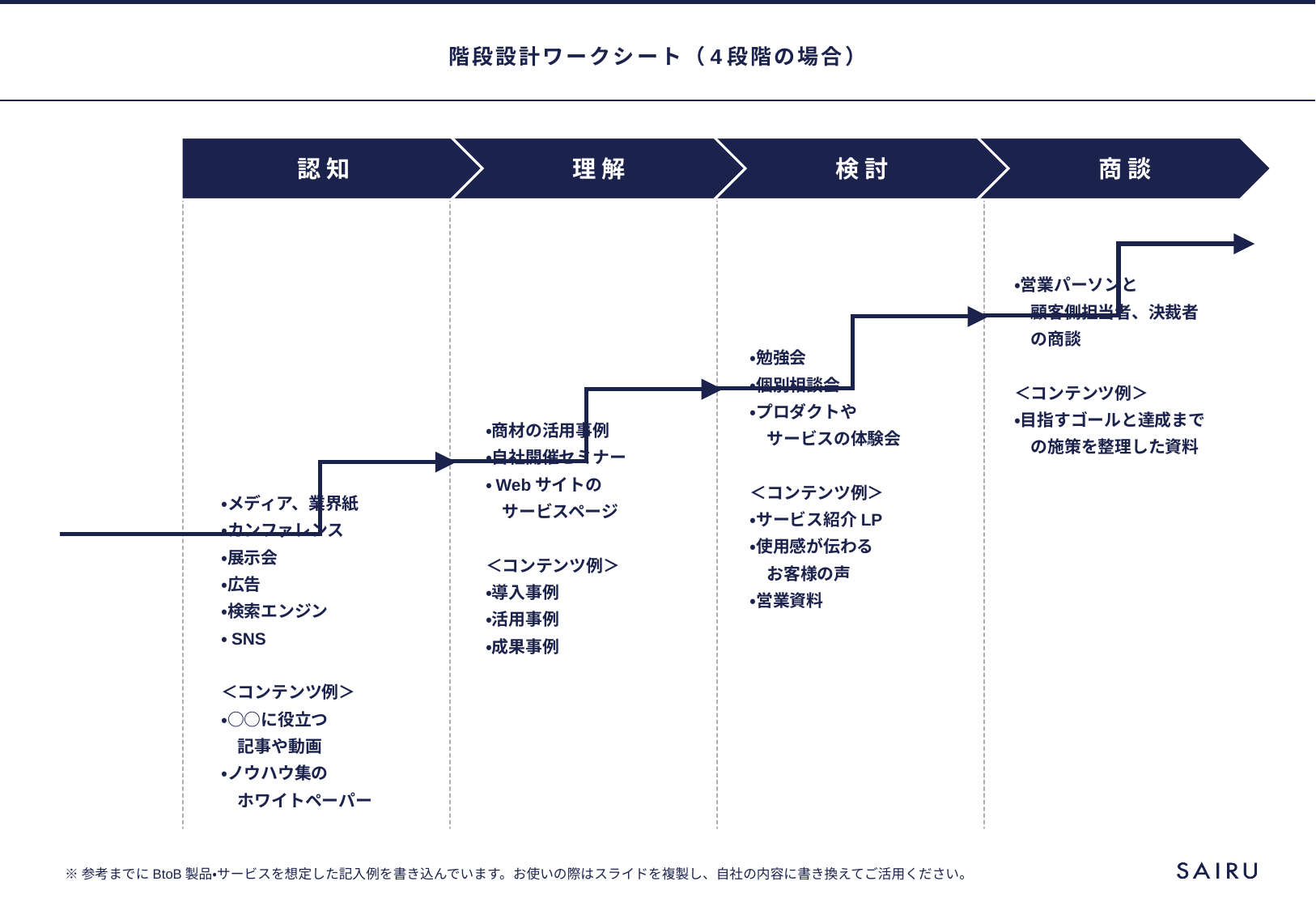

# 階段設計ワークシート（4段階の場合）
認知
理解
検討
商談
・営業パーソンと
　顧客側担当者、決裁者
　の商談

＜コンテンツ例＞
・目指すゴールと達成まで
　の施策を整理した資料

・勉強会
・個別相談会
・プロダクトや
　サービスの体験会

＜コンテンツ例＞
・サービス紹介LP
・使用感が伝わる
　お客様の声
・営業資料
・商材の活用事例
・自社開催セミナー
・Webサイトの
　サービスページ

＜コンテンツ例＞
・導入事例
・活用事例
・成果事例
・メディア、業界紙
・カンファレンス
・展示会
・広告
・検索エンジン
・SNS

＜コンテンツ例＞
・○○に役立つ
　記事や動画
・ノウハウ集の
　ホワイトペーパー
※参考までにBtoB製品・サービスを想定した記入例を書き込んでいます。お使いの際はスライドを複製し、自社の内容に書き換えてご活用ください。